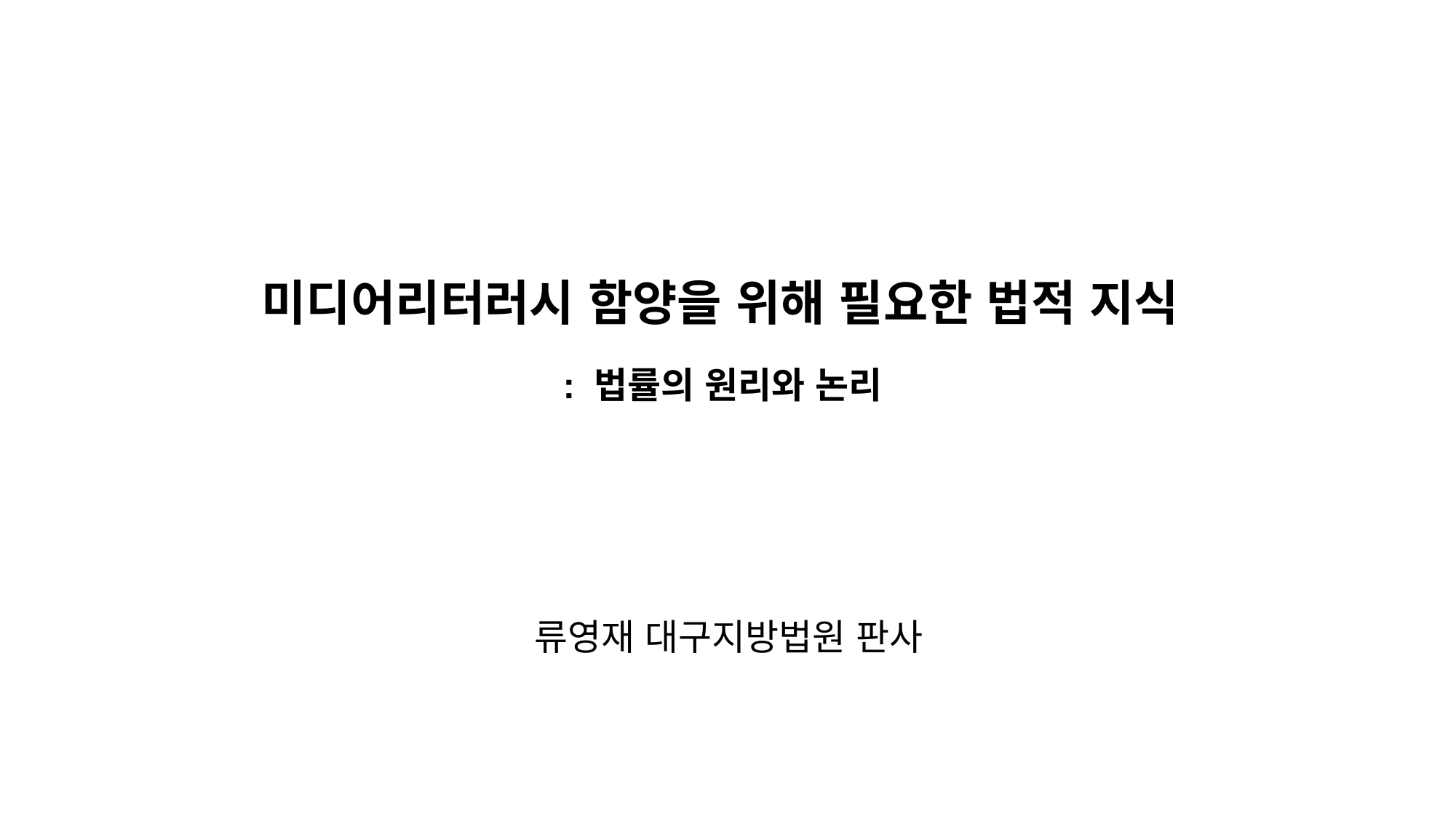

# 미디어리터러시 함양을 위해 필요한 법적 지식

: 법률의 원리와 논리

류영재 대구지방법원 판사